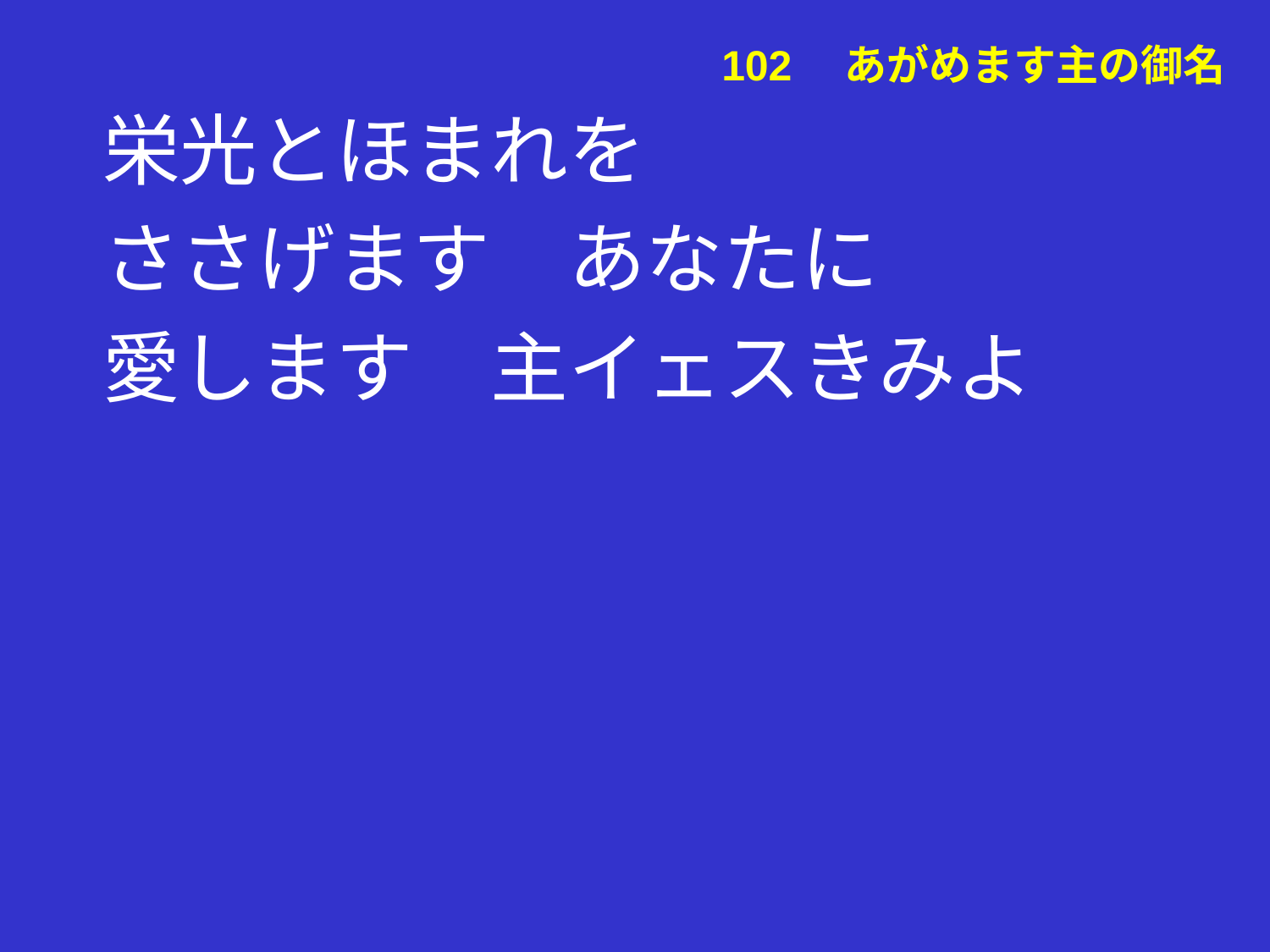

栄光とほまれを
ささげます　あなたに
愛します　主イェスきみよ

# 102　あがめます主の御名